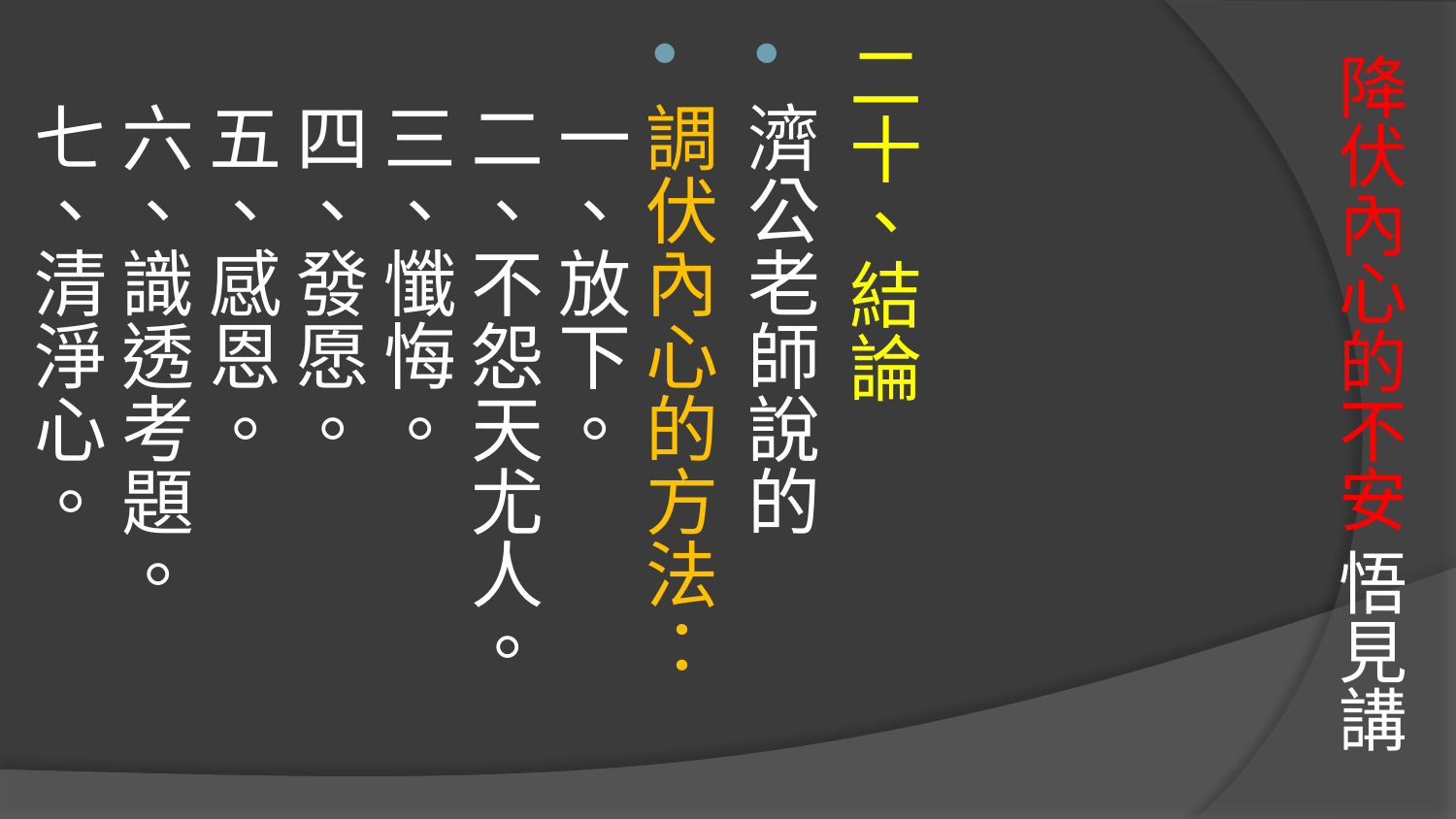

二十、結論
濟公老師說的
調伏內心的方法：
一、放下。
二、不怨天尤人。
三、懺悔。
四、發愿。
五、感恩。
六、識透考題。
七、清淨心。
# 降伏內心的不安 悟見講